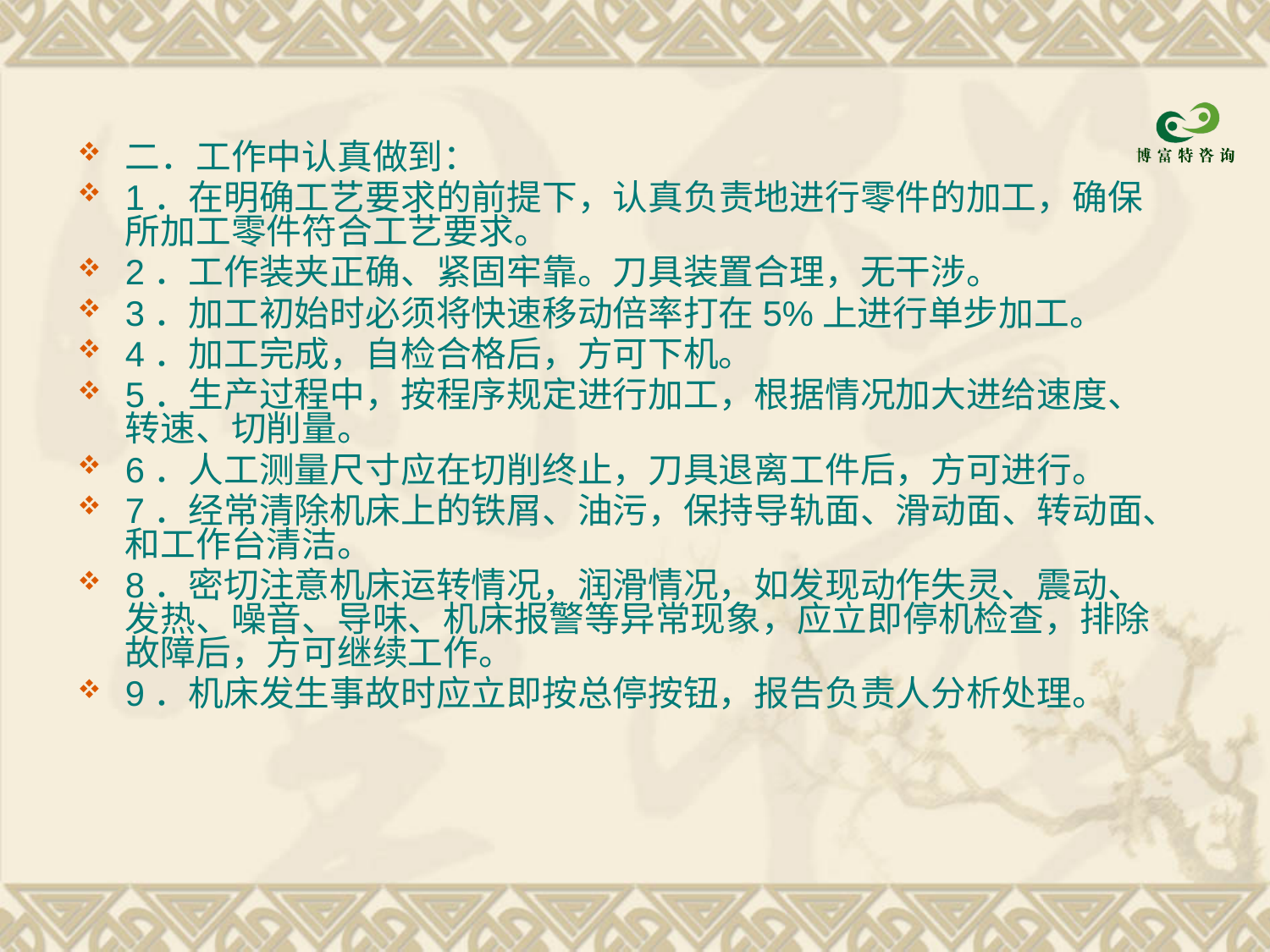

二．工作中认真做到：
1．在明确工艺要求的前提下，认真负责地进行零件的加工，确保所加工零件符合工艺要求。
2．工作装夹正确、紧固牢靠。刀具装置合理，无干涉。
3．加工初始时必须将快速移动倍率打在5%上进行单步加工。
4．加工完成，自检合格后，方可下机。
5．生产过程中，按程序规定进行加工，根据情况加大进给速度、转速、切削量。
6．人工测量尺寸应在切削终止，刀具退离工件后，方可进行。
7．经常清除机床上的铁屑、油污，保持导轨面、滑动面、转动面、和工作台清洁。
8．密切注意机床运转情况，润滑情况，如发现动作失灵、震动、发热、噪音、导味、机床报警等异常现象，应立即停机检查，排除故障后，方可继续工作。
9．机床发生事故时应立即按总停按钮，报告负责人分析处理。